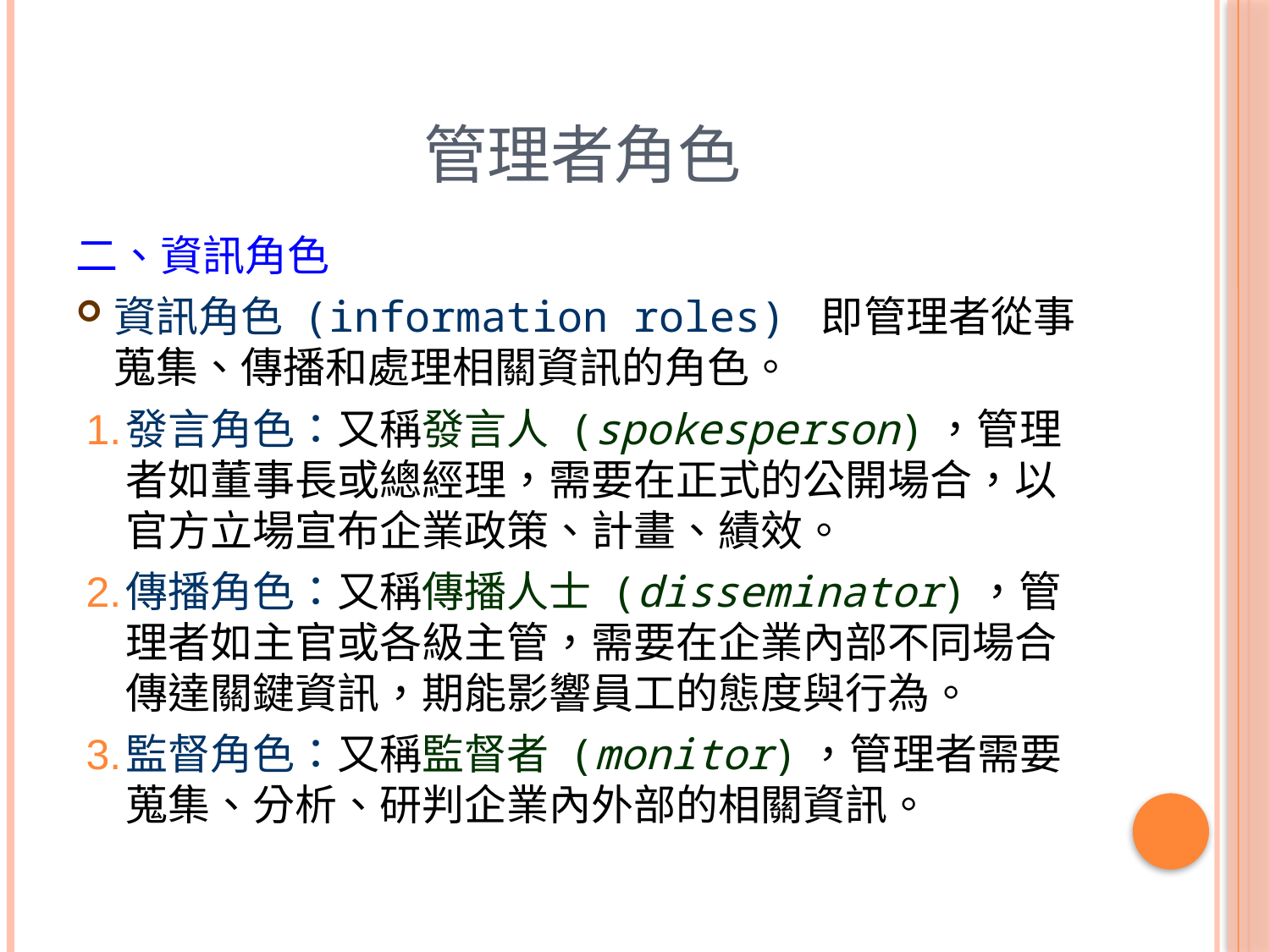

# 管理者角色
二、資訊角色
資訊角色 (information roles) 即管理者從事蒐集、傳播和處理相關資訊的角色。
發言角色：又稱發言人 (spokesperson)，管理者如董事長或總經理，需要在正式的公開場合，以官方立場宣布企業政策、計畫、績效。
傳播角色：又稱傳播人士 (disseminator)，管理者如主官或各級主管，需要在企業內部不同場合傳達關鍵資訊，期能影響員工的態度與行為。
監督角色：又稱監督者 (monitor)，管理者需要蒐集、分析、研判企業內外部的相關資訊。